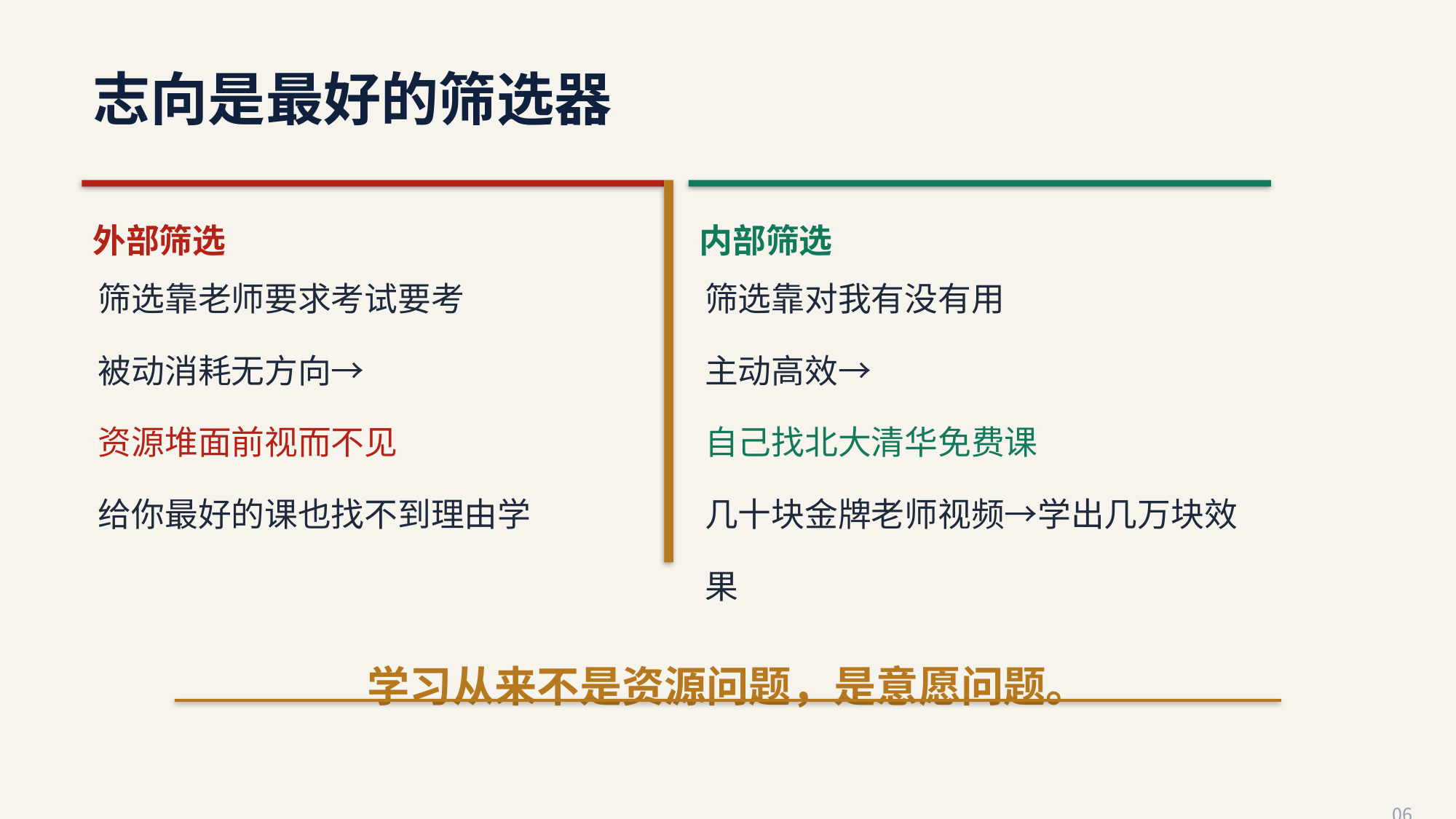

志向是最好的筛选器

外部筛选
内部筛选
筛选靠老师要求考试要考
被动消耗无方向→
资源堆面前视而不见
给你最好的课也找不到理由学
筛选靠对我有没有用
主动高效→
自己找北大清华免费课
几十块金牌老师视频→学出几万块效果
学习从来不是资源问题，是意愿问题。

06